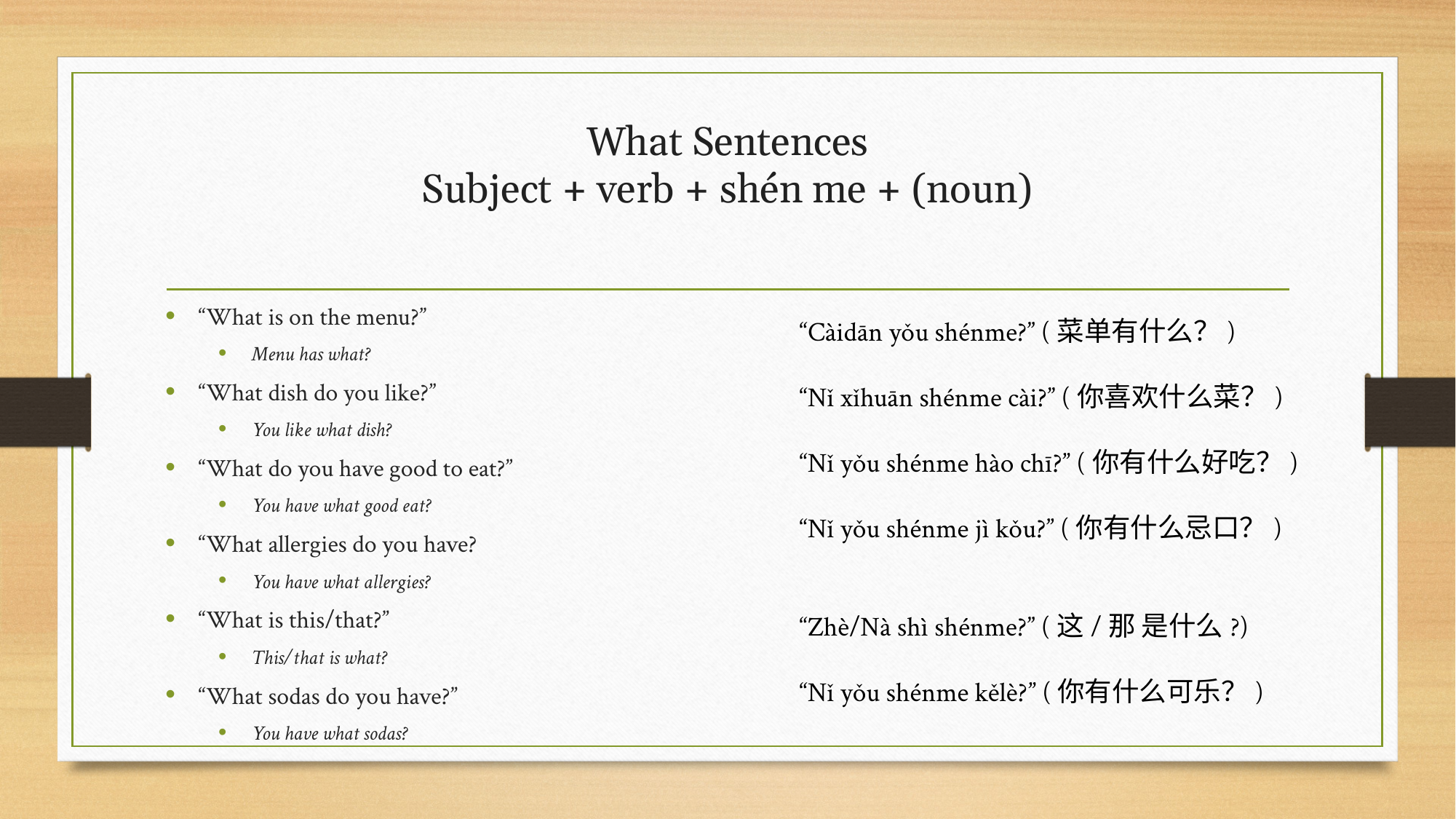

# What Sentences Subject + verb + shén me + (noun)
“What is on the menu?”
Menu has what?
“What dish do you like?”
You like what dish?
“What do you have good to eat?”
You have what good eat?
“What allergies do you have?
You have what allergies?
“What is this/that?”
This/that is what?
“What sodas do you have?”
You have what sodas?

“Càidān yǒu shénme?” (菜单有什么？)

“Nǐ xǐhuān shénme cài?” (你喜欢什么菜？)

“Nǐ yǒu shénme hào chī?” (你有什么好吃？)

“Nǐ yǒu shénme jì kǒu?” (你有什么忌口？)

“Zhè/Nà shì shénme?” (这/那 是什么?)

“Nǐ yǒu shénme kělè?” (你有什么可乐？)